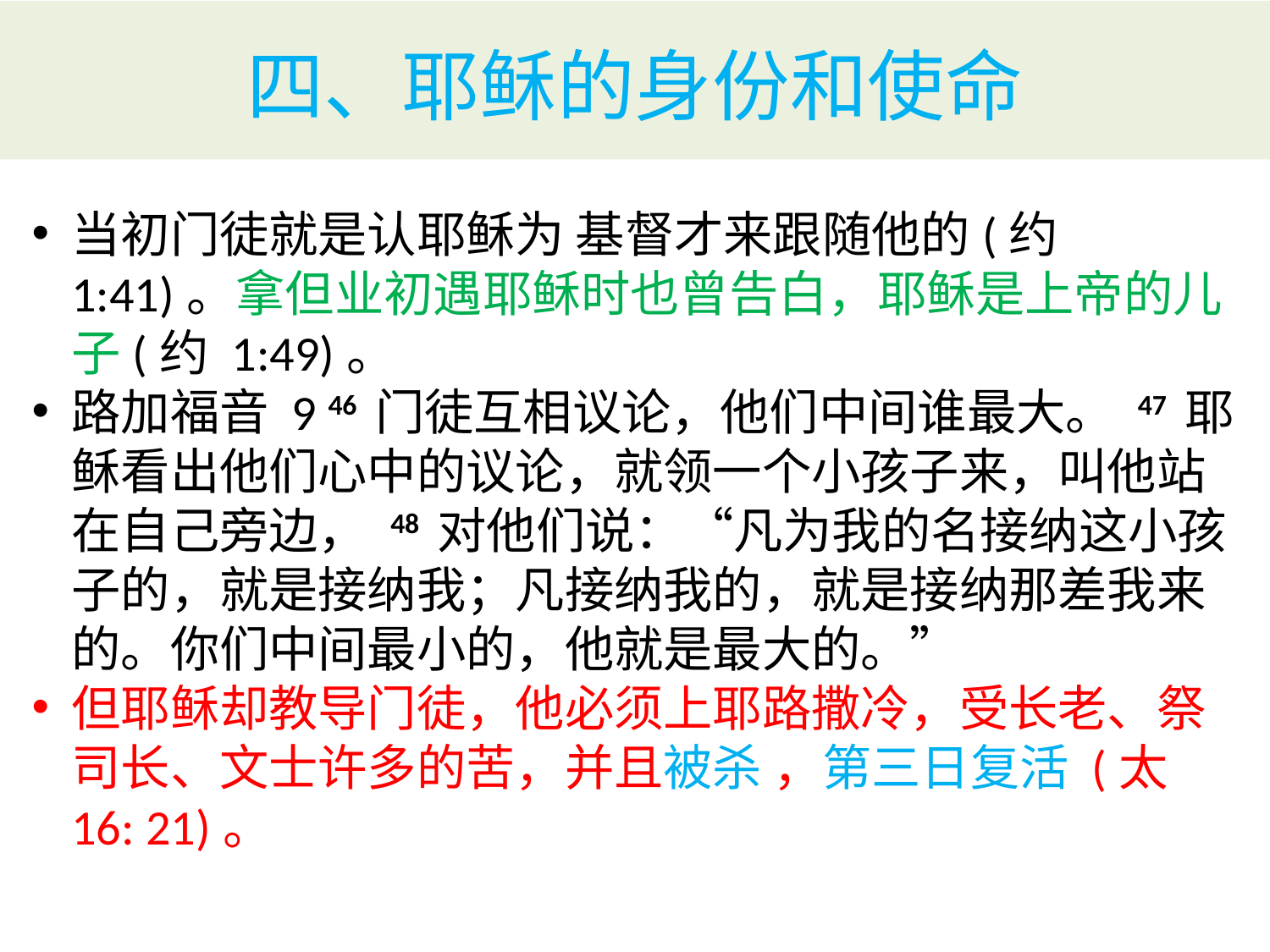

# 四、耶稣的身份和使命
当初门徒就是认耶稣为 基督才来跟随他的(约 1:41)。拿但业初遇耶稣时也曾告白，耶稣是上帝的儿子(约 1:49)。
路加福音 9 46 门徒互相议论，他们中间谁最大。 47 耶稣看出他们心中的议论，就领一个小孩子来，叫他站在自己旁边， 48 对他们说：“凡为我的名接纳这小孩子的，就是接纳我；凡接纳我的，就是接纳那差我来的。你们中间最小的，他就是最大的。”
但耶稣却教导门徒，他必须上耶路撒冷，受长老、祭司长、文士许多的苦，并且被杀 ，第三日复活 (太 16: 21)。